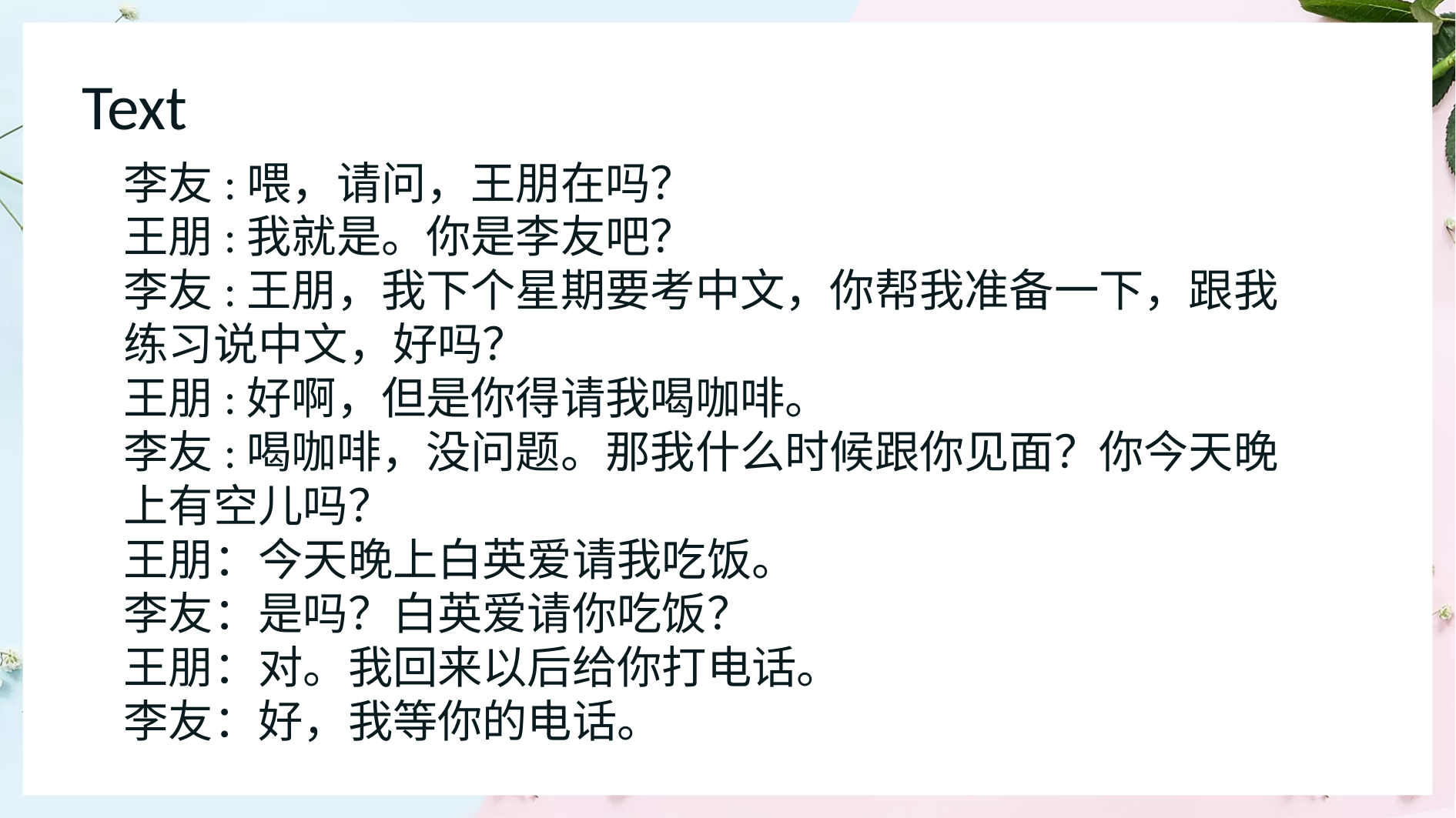

Text
李友:喂，请问，王朋在吗？
王朋:我就是。你是李友吧？
李友:王朋，我下个星期要考中文，你帮我准备一下，跟我
练习说中文，好吗？
王朋:好啊，但是你得请我喝咖啡。
李友:喝咖啡，没问题。那我什么时候跟你见面？你今天晚上有空儿吗？
王朋：今天晚上白英爱请我吃饭。
李友：是吗？白英爱请你吃饭？
王朋：对。我回来以后给你打电话。
李友：好，我等你的电话。
1